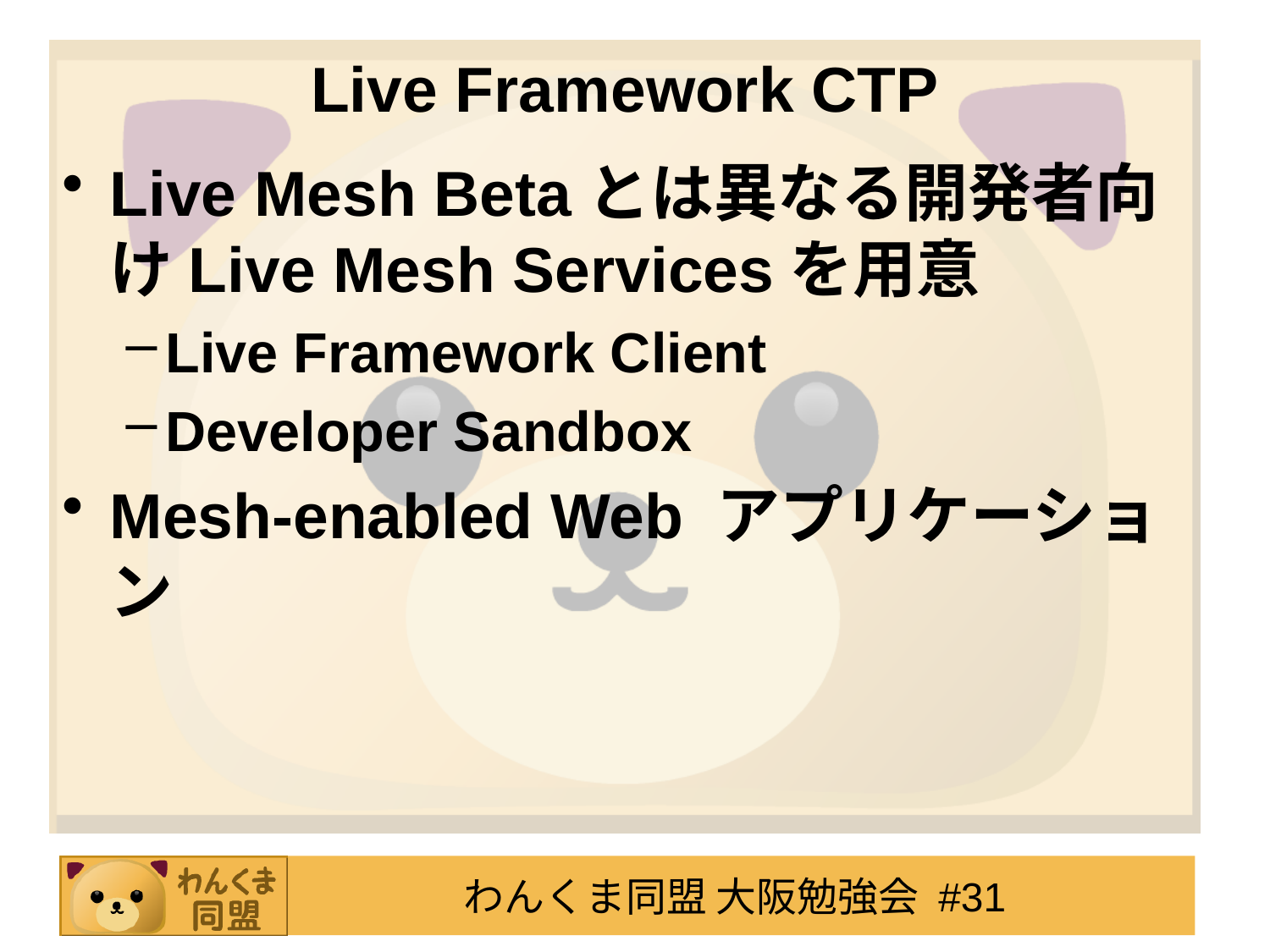

# Live Framework CTP
Live Mesh Betaとは異なる開発者向けLive Mesh Servicesを用意
Live Framework Client
Developer Sandbox
Mesh-enabled Web アプリケーション